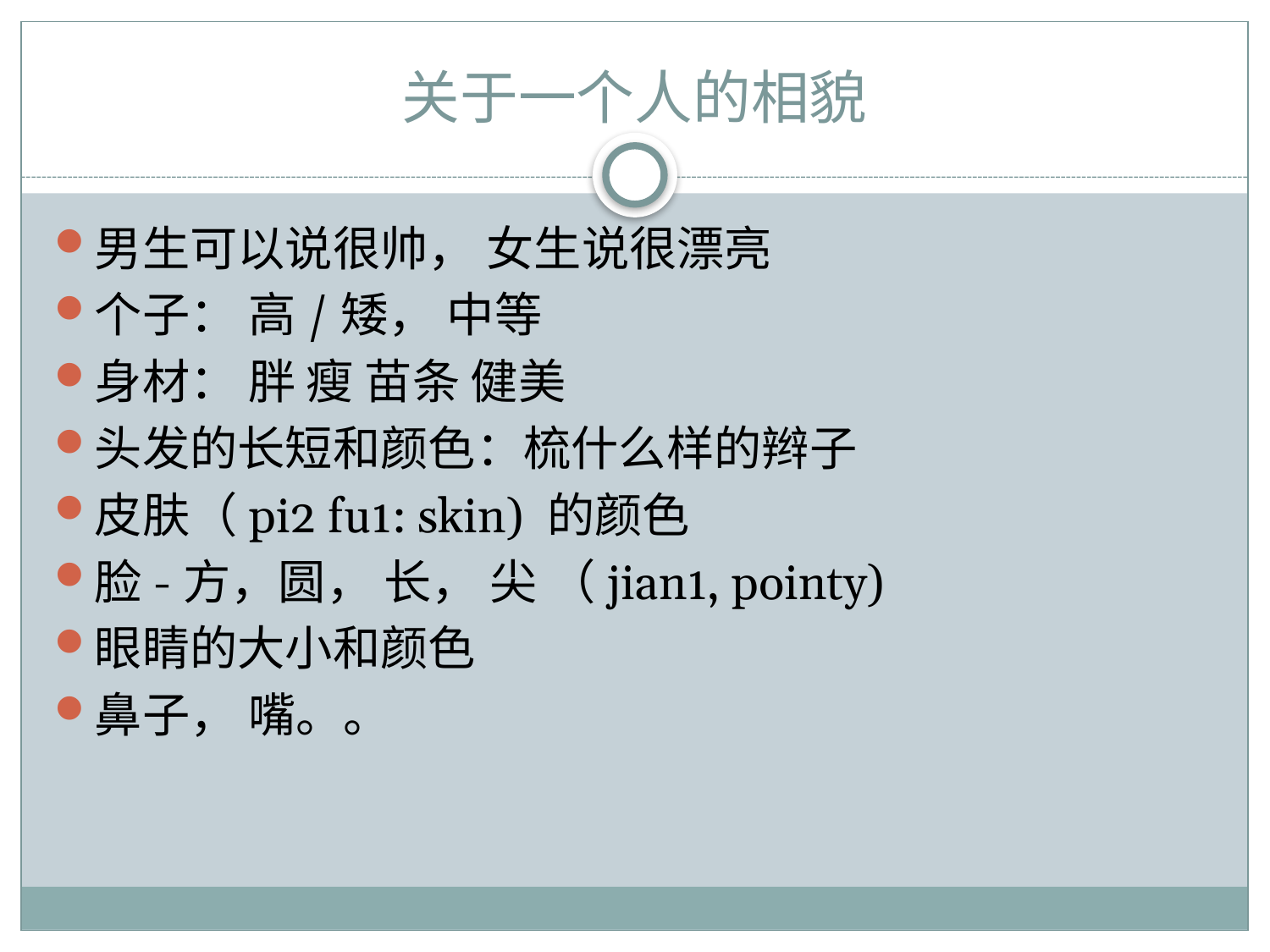

# 关于一个人的相貌
男生可以说很帅， 女生说很漂亮
个子： 高/矮， 中等
身材： 胖 瘦 苗条 健美
头发的长短和颜色：梳什么样的辫子
皮肤（pi2 fu1: skin) 的颜色
脸-方，圆， 长， 尖 （jian1, pointy)
眼睛的大小和颜色
鼻子， 嘴。。